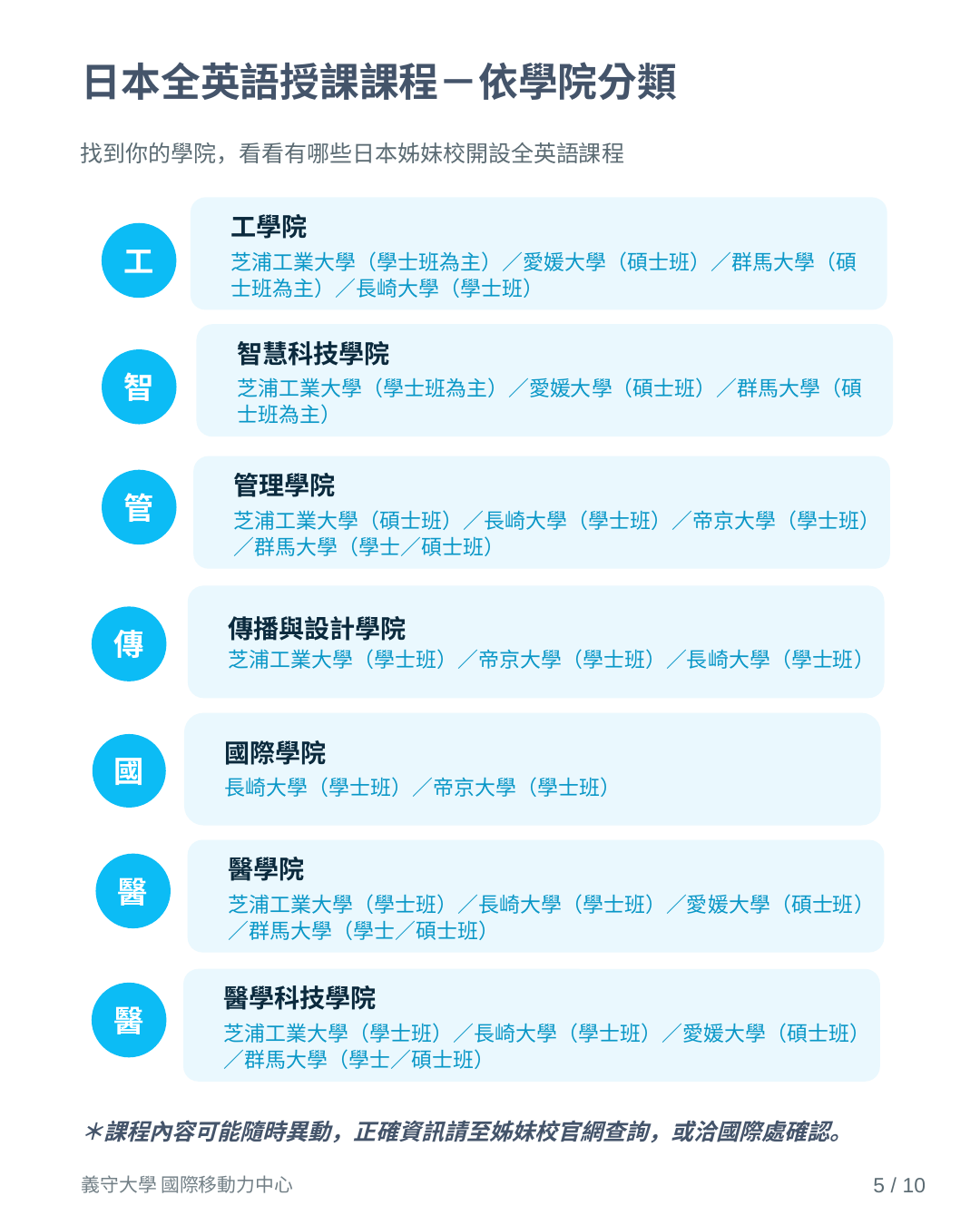

日本全英語授課課程－依學院分類
找到你的學院，看看有哪些日本姊妹校開設全英語課程

工學院

工
芝浦工業大學（學士班為主）／愛媛大學（碩士班）／群馬大學（碩士班為主）／長崎大學（學士班）

智慧科技學院

智
芝浦工業大學（學士班為主）／愛媛大學（碩士班）／群馬大學（碩士班為主）

管理學院

管
芝浦工業大學（碩士班）／長崎大學（學士班）／帝京大學（學士班）／群馬大學（學士／碩士班）

傳播與設計學院

傳
芝浦工業大學（學士班）／帝京大學（學士班）／長崎大學（學士班）

國際學院

國
長崎大學（學士班）／帝京大學（學士班）

醫學院

醫
芝浦工業大學（學士班）／長崎大學（學士班）／愛媛大學（碩士班）／群馬大學（學士／碩士班）

醫學科技學院

醫
芝浦工業大學（學士班）／長崎大學（學士班）／愛媛大學（碩士班）／群馬大學（學士／碩士班）
＊課程內容可能隨時異動，正確資訊請至姊妹校官網查詢，或洽國際處確認。
義守大學 國際移動力中心
5 / 10